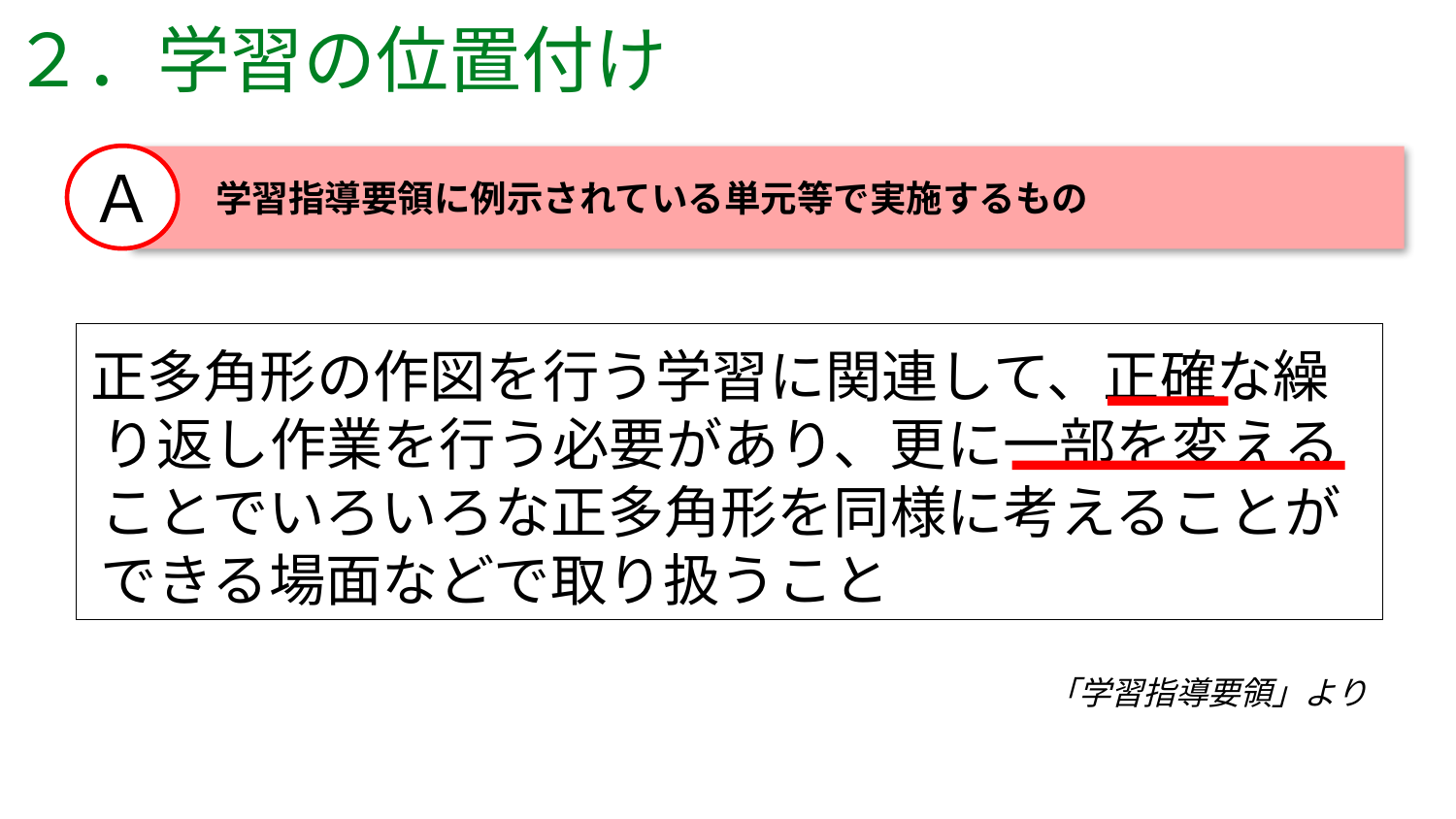

# ２．学習の位置付け
Ａ
　　学習指導要領に例示されている単元等で実施するもの
正多角形の作図を行う学習に関連して、正確な繰り返し作業を行う必要があり、更に一部を変えることでいろいろな正多角形を同様に考えることができる場面などで取り扱うこと

「学習指導要領」より